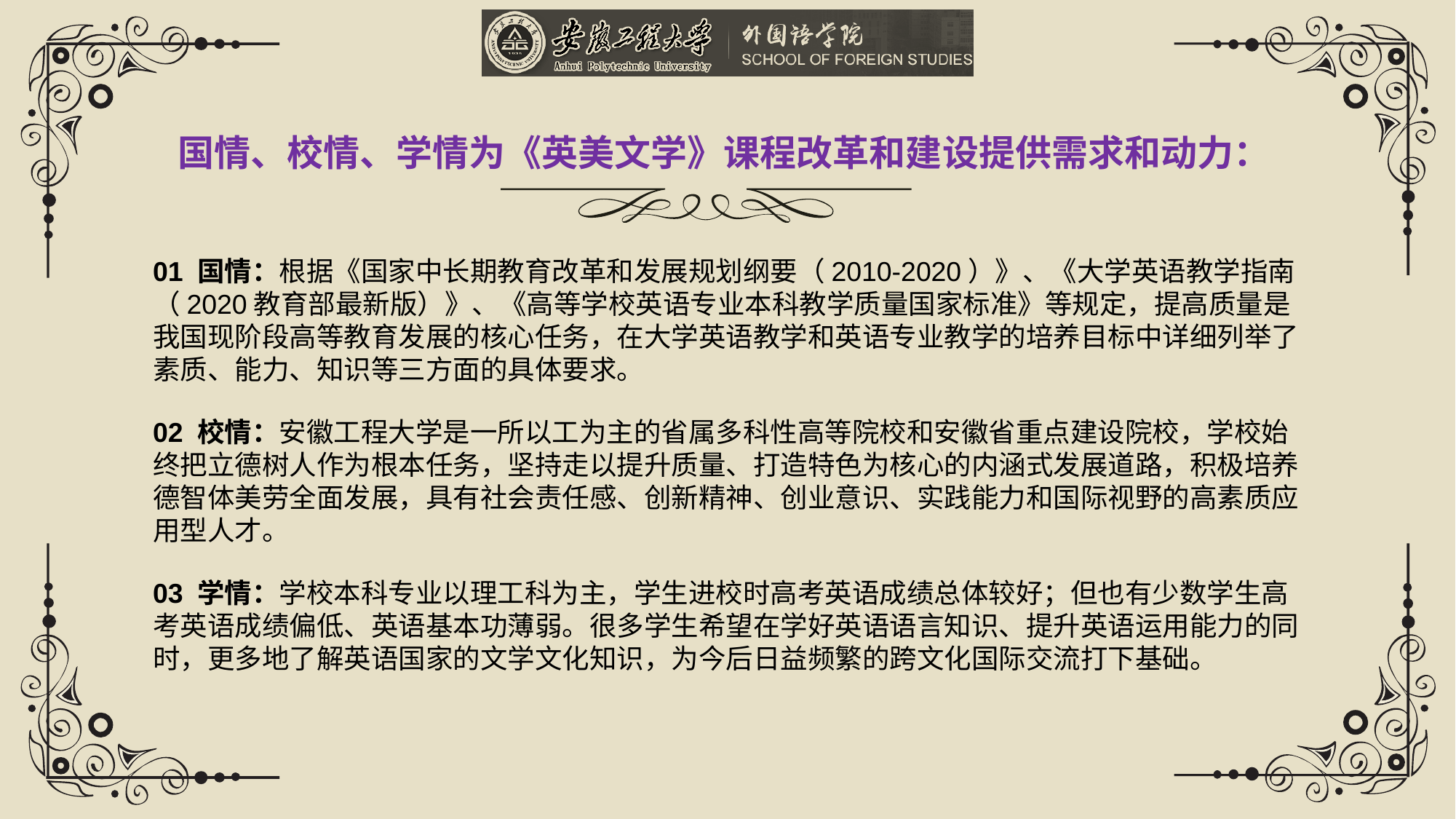

国情、校情、学情为《英美文学》课程改革和建设提供需求和动力：
01 国情：根据《国家中长期教育改革和发展规划纲要（2010-2020）》、《大学英语教学指南（2020教育部最新版）》、《高等学校英语专业本科教学质量国家标准》等规定，提高质量是我国现阶段高等教育发展的核心任务，在大学英语教学和英语专业教学的培养目标中详细列举了素质、能力、知识等三方面的具体要求。
02 校情：安徽工程大学是一所以工为主的省属多科性高等院校和安徽省重点建设院校，学校始终把立德树人作为根本任务，坚持走以提升质量、打造特色为核心的内涵式发展道路，积极培养德智体美劳全面发展，具有社会责任感、创新精神、创业意识、实践能力和国际视野的高素质应用型人才。
03 学情：学校本科专业以理工科为主，学生进校时高考英语成绩总体较好；但也有少数学生高考英语成绩偏低、英语基本功薄弱。很多学生希望在学好英语语言知识、提升英语运用能力的同时，更多地了解英语国家的文学文化知识，为今后日益频繁的跨文化国际交流打下基础。